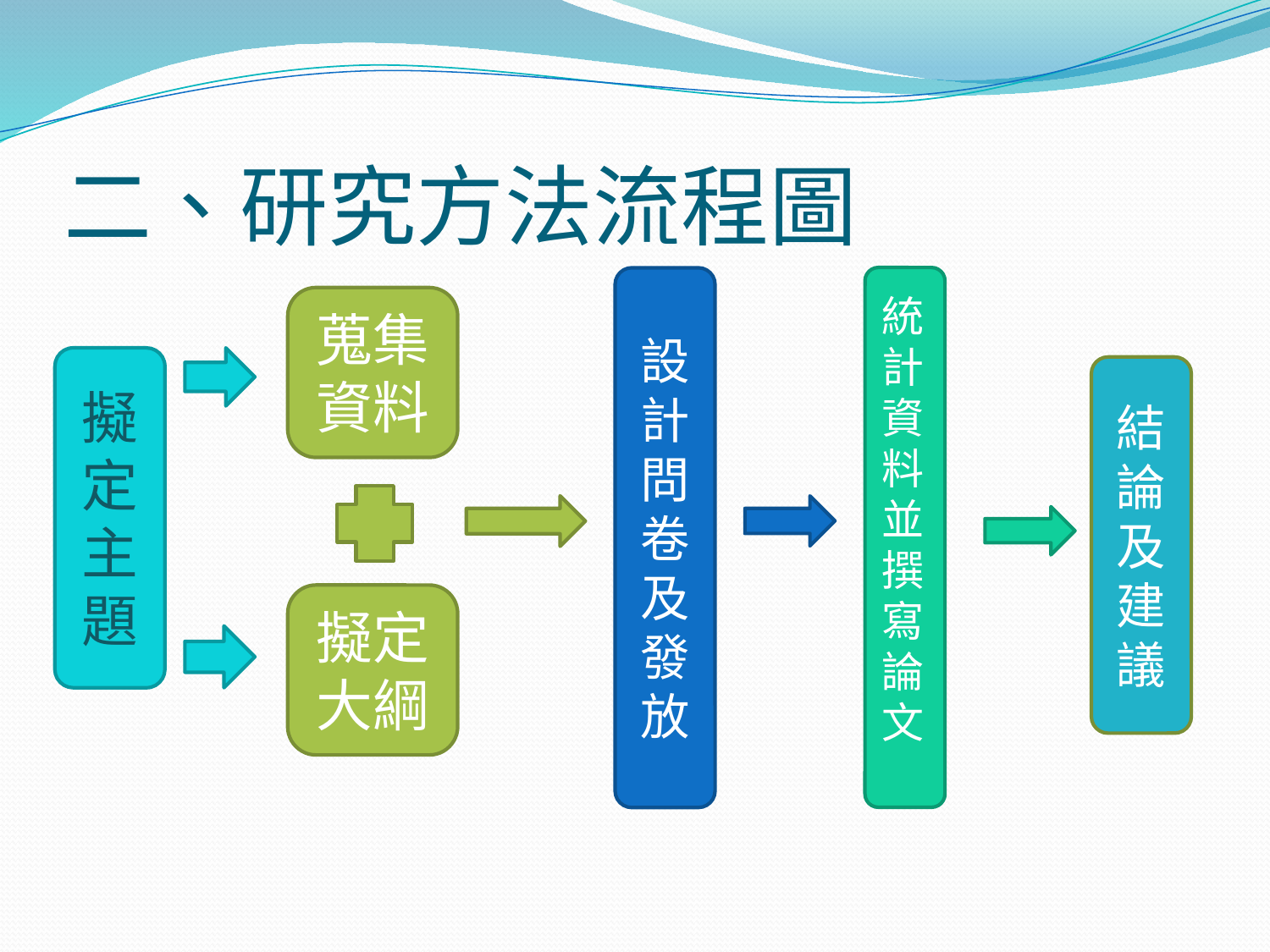

# 二、研究方法流程圖
統計資料並
撰寫論文

設計問卷及發放
蒐集資料
擬定主題

結論及建議

擬定大綱